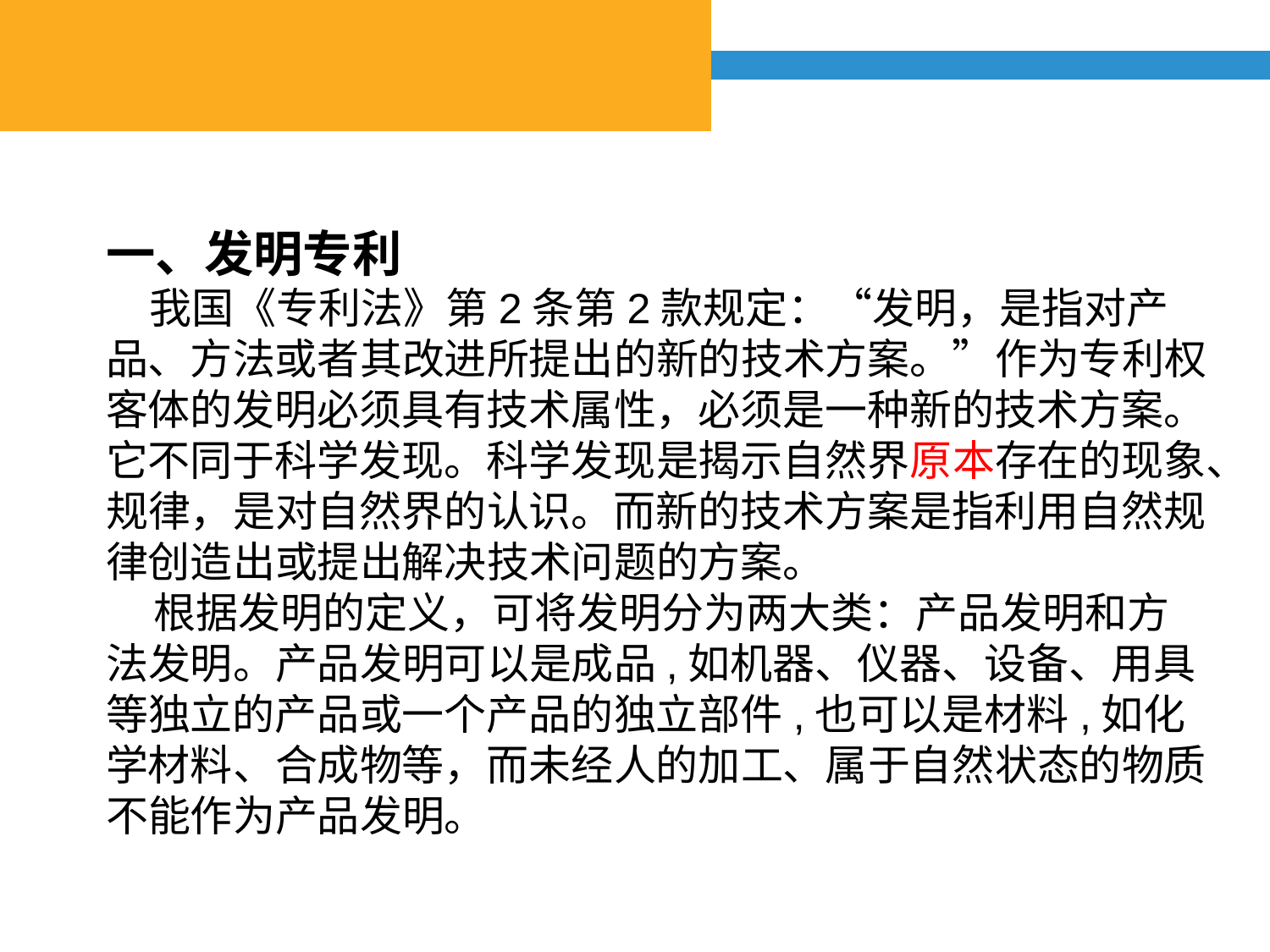

一、发明专利
    我国《专利法》第2条第2款规定：“发明，是指对产品、方法或者其改进所提出的新的技术方案。”作为专利权客体的发明必须具有技术属性，必须是一种新的技术方案。它不同于科学发现。科学发现是揭示自然界原本存在的现象、规律，是对自然界的认识。而新的技术方案是指利用自然规律创造出或提出解决技术问题的方案。
    根据发明的定义，可将发明分为两大类：产品发明和方法发明。产品发明可以是成品,如机器、仪器、设备、用具等独立的产品或一个产品的独立部件,也可以是材料,如化学材料、合成物等，而未经人的加工、属于自然状态的物质不能作为产品发明。